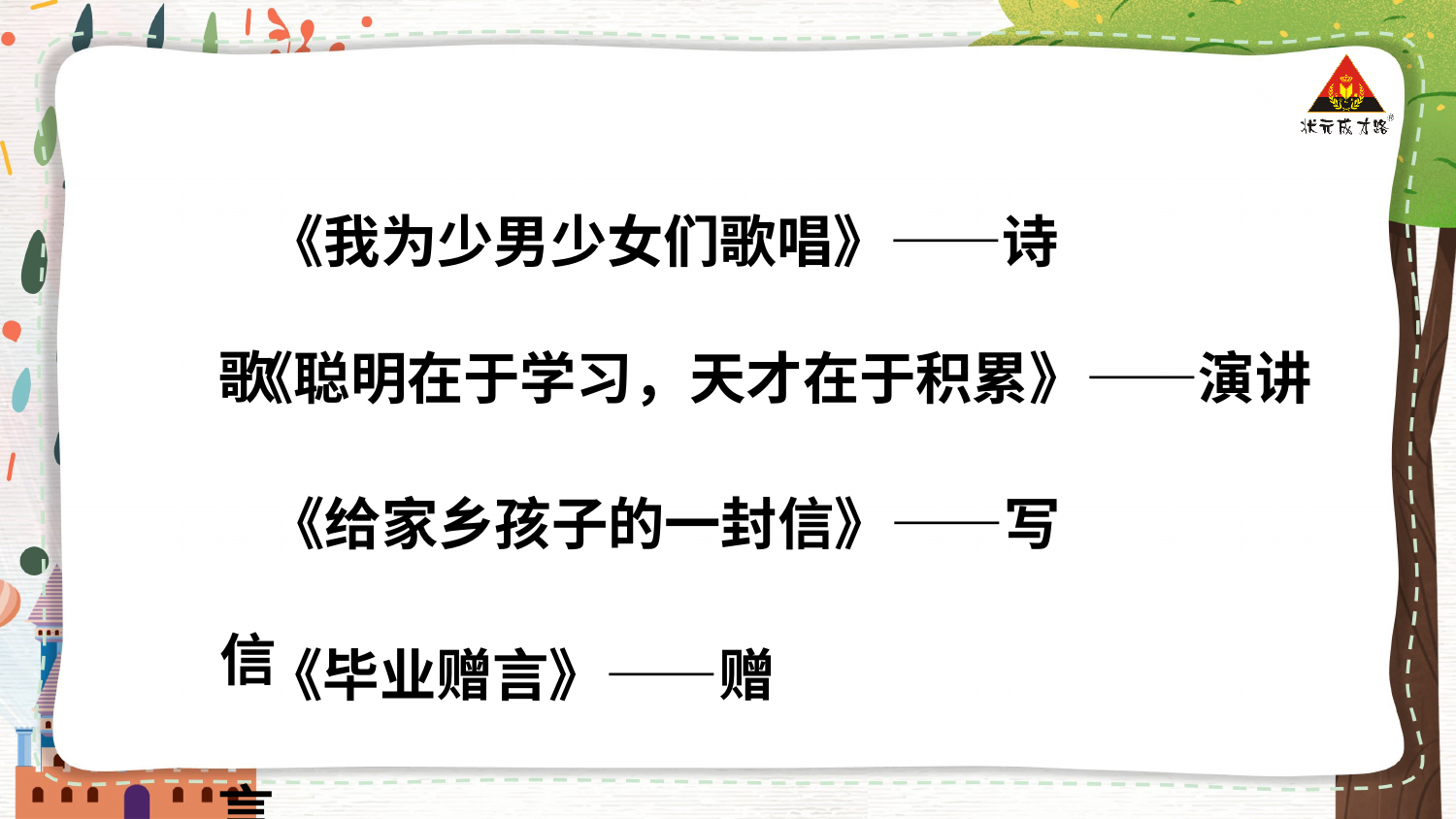

《我为少男少女们歌唱》——诗歌
《聪明在于学习，天才在于积累》——演讲
《给家乡孩子的一封信》——写信
《毕业赠言》——赠言